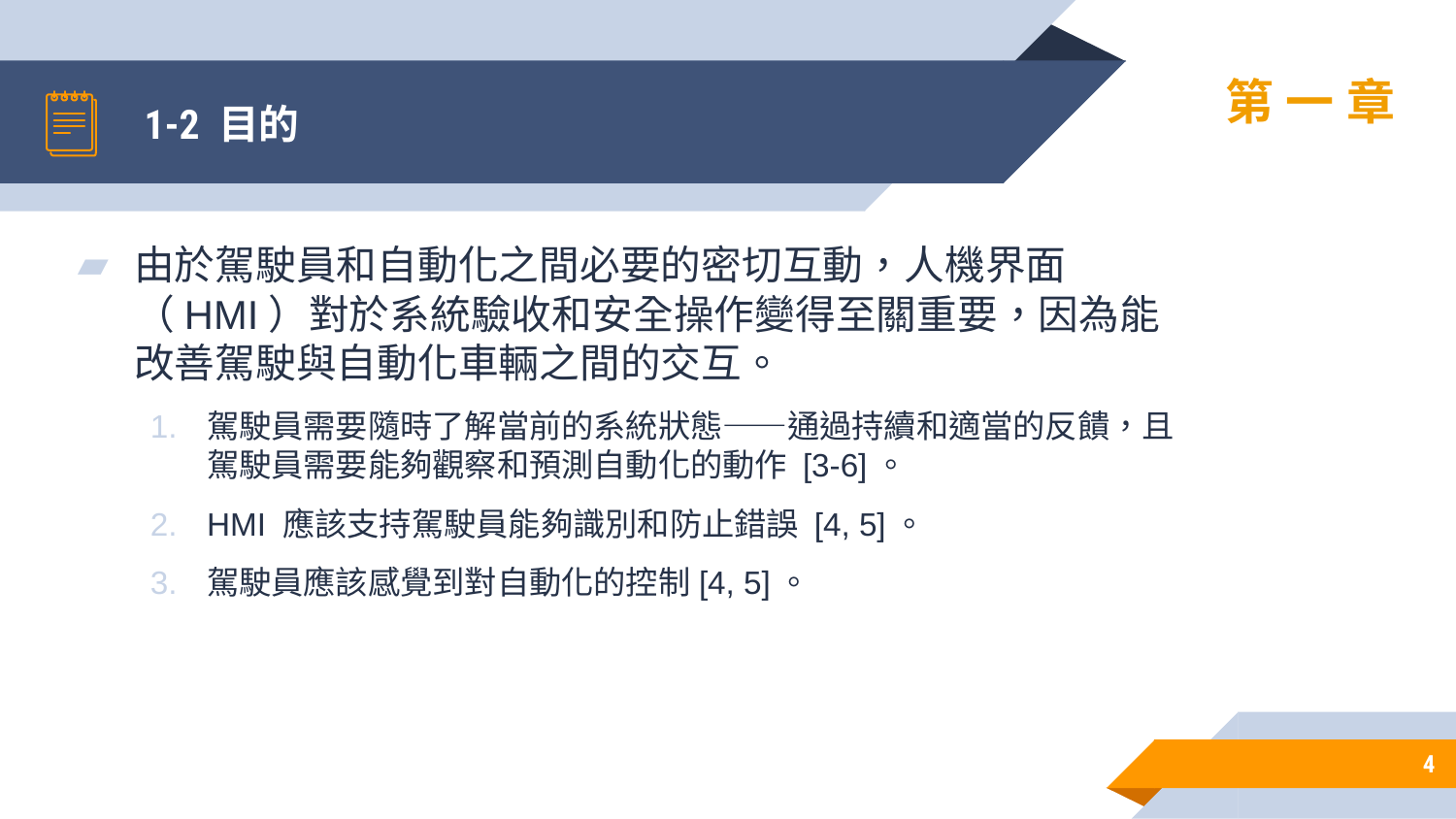

# 1-2 目的
第一章

由於駕駛員和自動化之間必要的密切互動，人機界面（HMI）對於系統驗收和安全操作變得至關重要，因為能改善駕駛與自動化車輛之間的交互。
駕駛員需要隨時了解當前的系統狀態——通過持續和適當的反饋，且駕駛員需要能夠觀察和預測自動化的動作 [3-6]。
HMI 應該支持駕駛員能夠識別和防止錯誤 [4, 5]。
駕駛員應該感覺到對自動化的控制[4, 5]。
4